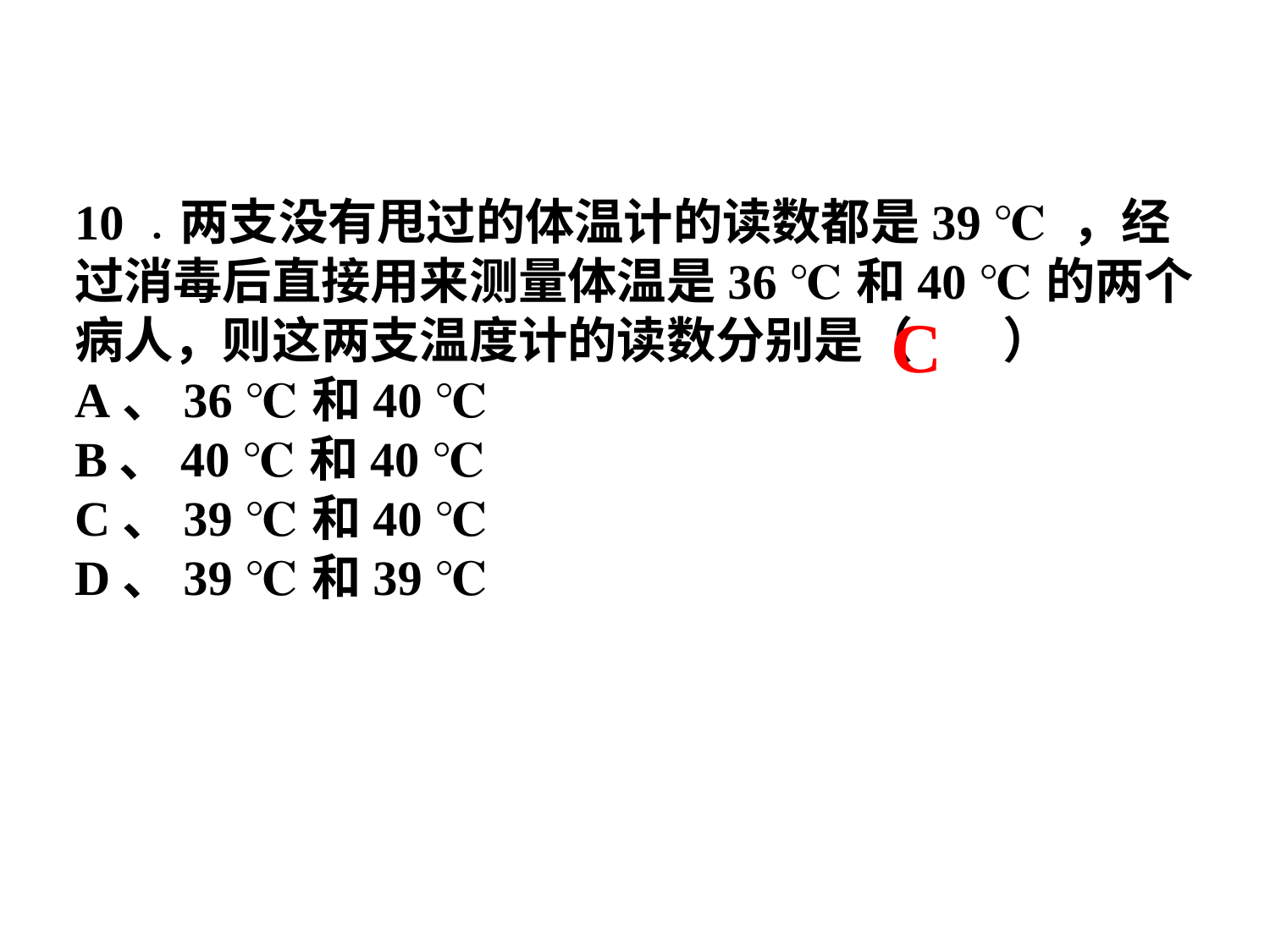

10 ．两支没有甩过的体温计的读数都是39 ℃ ，经过消毒后直接用来测量体温是36 ℃和40 ℃的两个病人，则这两支温度计的读数分别是（        ）
A、36 ℃和40 ℃
B、40 ℃和40 ℃
C、39 ℃和40 ℃
D、39 ℃和39 ℃

C